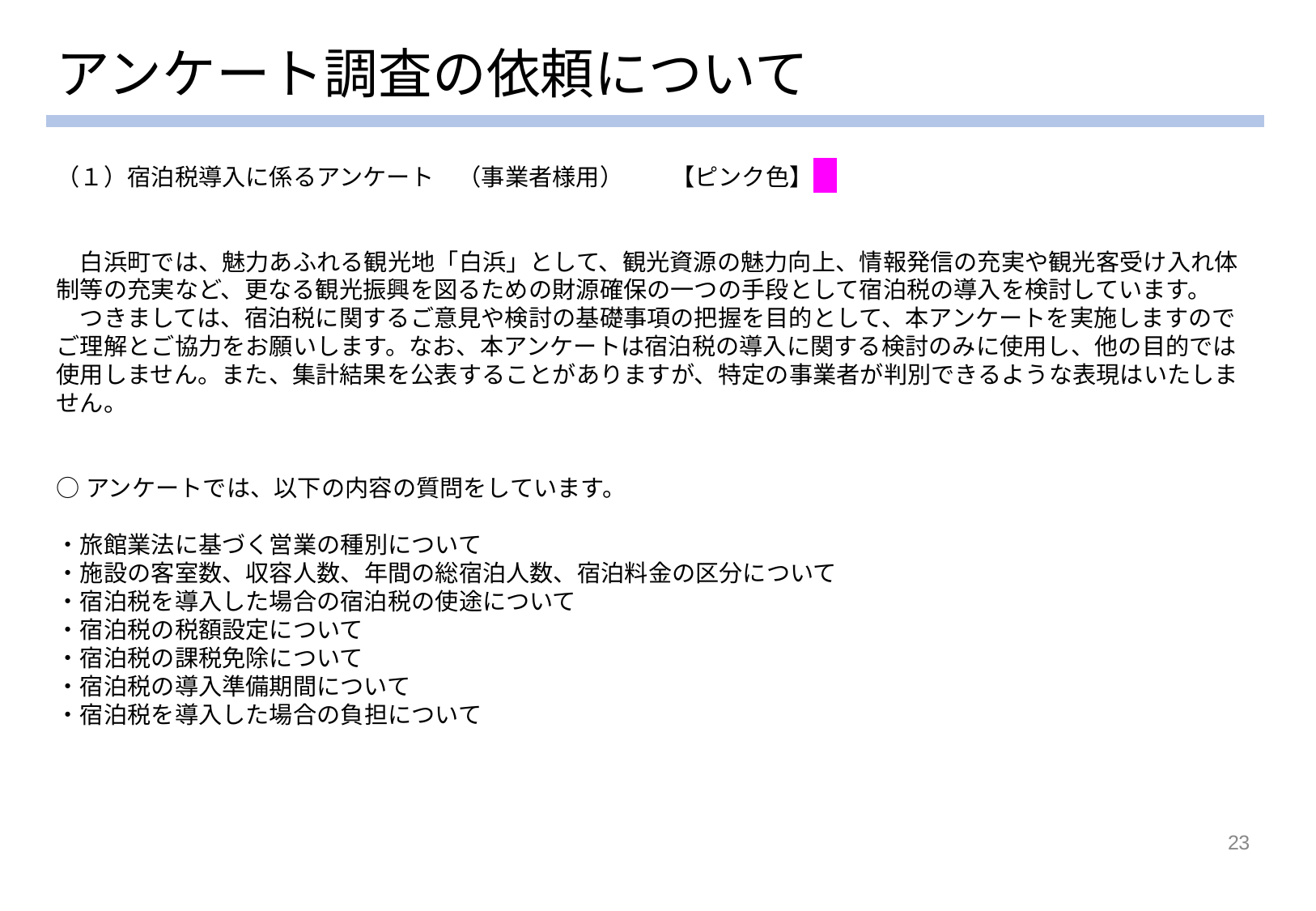

# アンケート調査の依頼について
（１）宿泊税導入に係るアンケート　（事業者様用）　　【ピンク色】

　白浜町では、魅力あふれる観光地「白浜」として、観光資源の魅力向上、情報発信の充実や観光客受け入れ体制等の充実など、更なる観光振興を図るための財源確保の一つの手段として宿泊税の導入を検討しています。
　つきましては、宿泊税に関するご意見や検討の基礎事項の把握を目的として、本アンケートを実施しますのでご理解とご協力をお願いします。なお、本アンケートは宿泊税の導入に関する検討のみに使用し、他の目的では使用しません。また、集計結果を公表することがありますが、特定の事業者が判別できるような表現はいたしません。

○アンケートでは、以下の内容の質問をしています。

・旅館業法に基づく営業の種別について
・施設の客室数、収容人数、年間の総宿泊人数、宿泊料金の区分について
・宿泊税を導入した場合の宿泊税の使途について
・宿泊税の税額設定について
・宿泊税の課税免除について
・宿泊税の導入準備期間について
・宿泊税を導入した場合の負担について

23